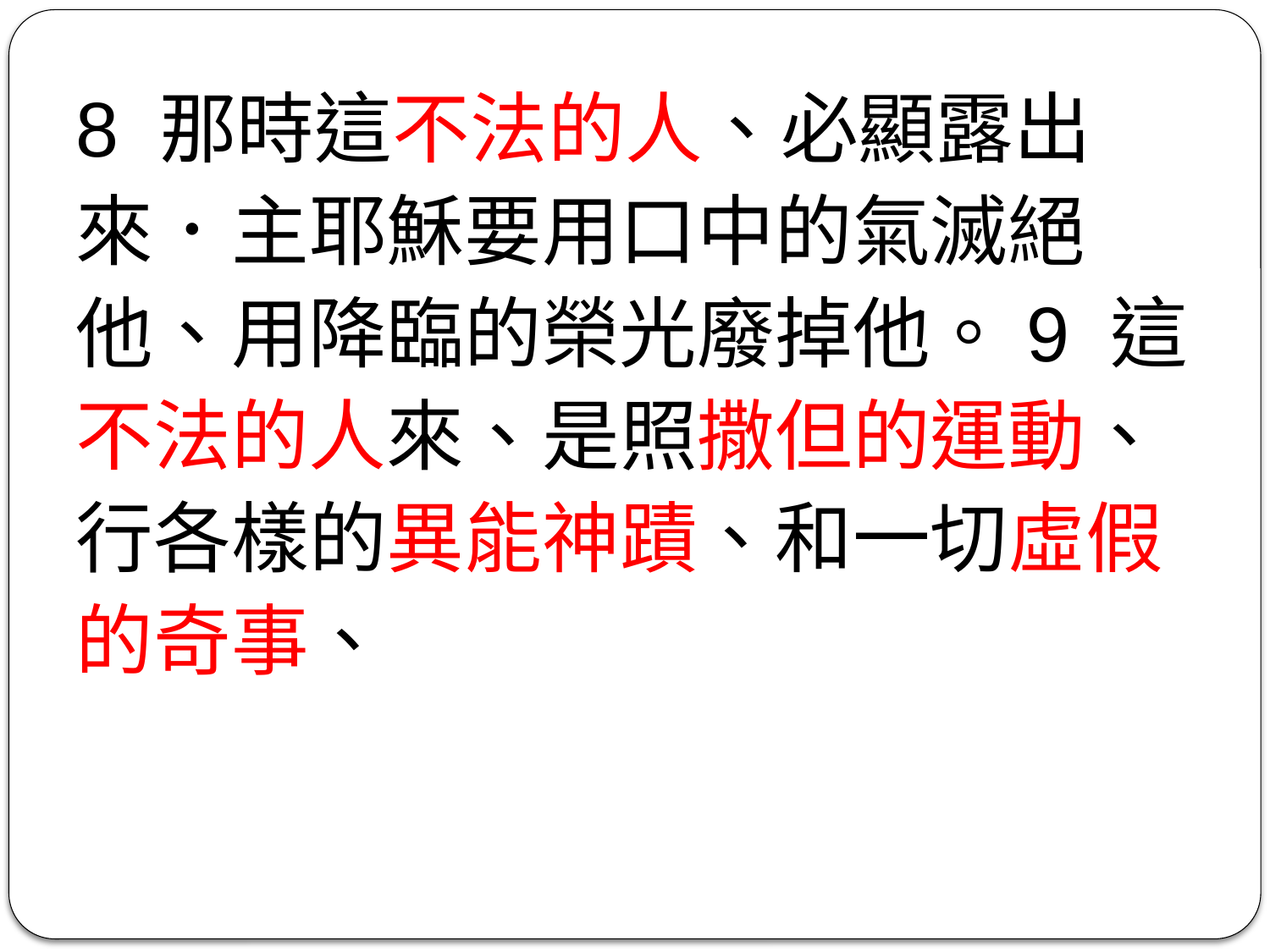

8 那時這不法的人、必顯露出來．主耶穌要用口中的氣滅絕他、用降臨的榮光廢掉他。9 這不法的人來、是照撒但的運動、行各樣的異能神蹟、和一切虛假的奇事、